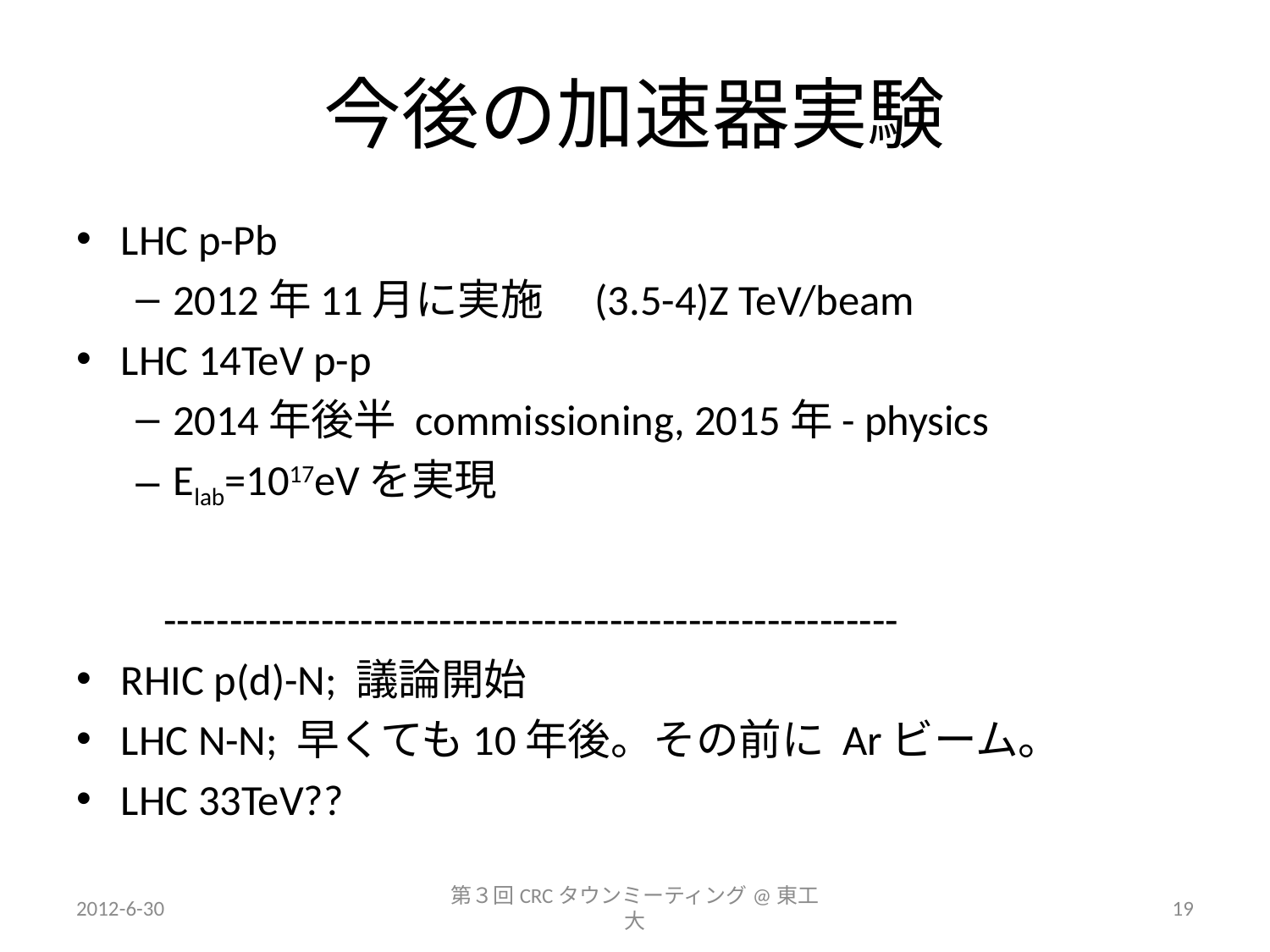

# 今後の加速器実験
LHC p-Pb
2012年11月に実施　(3.5-4)Z TeV/beam
LHC 14TeV p-p
2014年後半 commissioning, 2015年- physics
Elab=1017eVを実現

         --------------------------------------------------------
RHIC p(d)-N; 議論開始
LHC N-N; 早くても10年後。その前に Arビーム。
LHC 33TeV??
2012-6-30
第３回CRCタウンミーティング@東工大
19